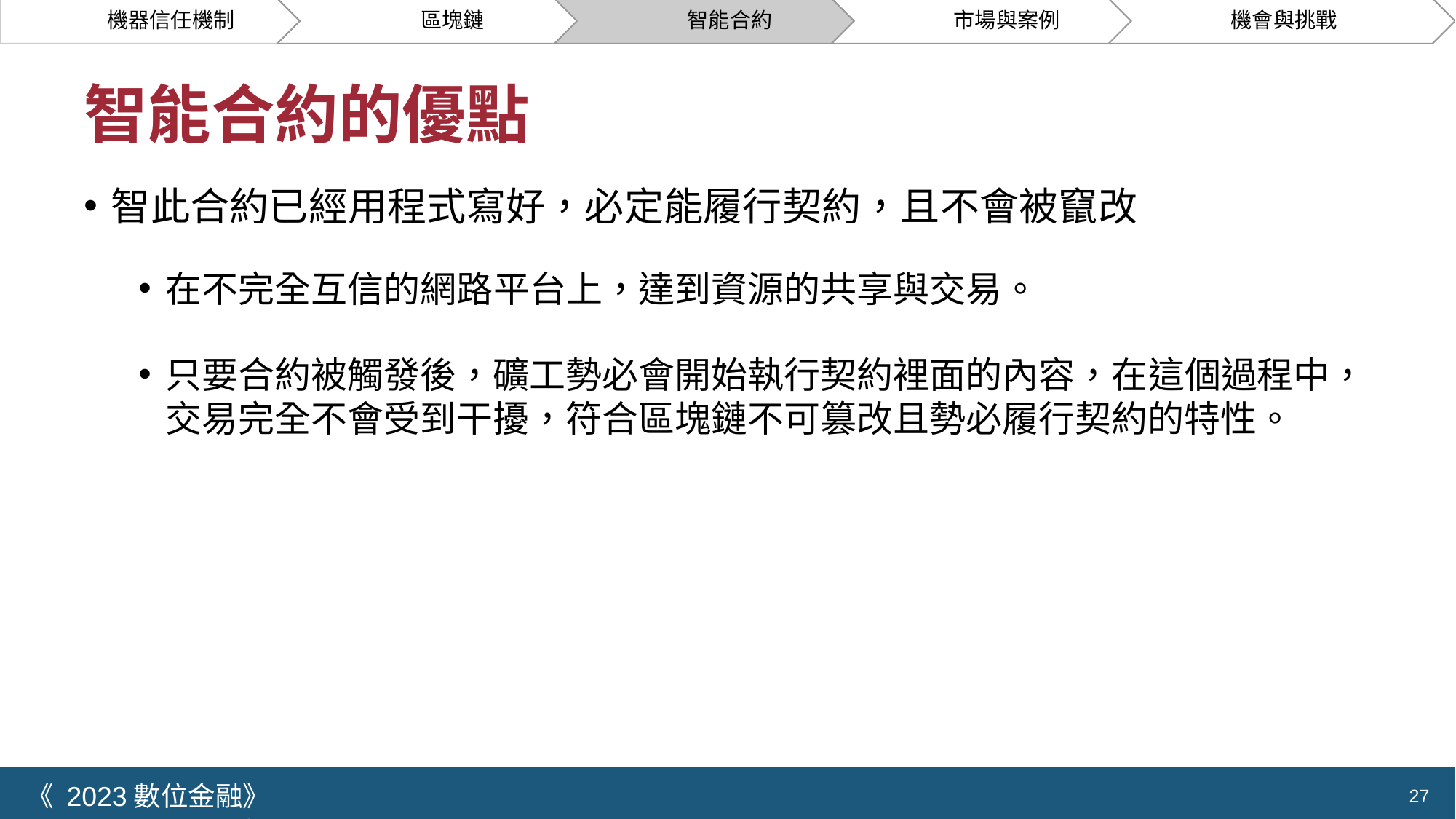

機器信任機制
區塊鏈
智能合約
市場與案例
機會與挑戰
# 智能合約的優點
智此合約已經用程式寫好，必定能履行契約，且不會被竄改

在不完全互信的網路平台上，達到資源的共享與交易。

只要合約被觸發後，礦工勢必會開始執行契約裡面的內容，在這個過程中，交易完全不會受到干擾，符合區塊鏈不可篡改且勢必履行契約的特性。
《 2023數位金融》                                                                                                                                            	NYCU.IIM.IEBI Lab
27